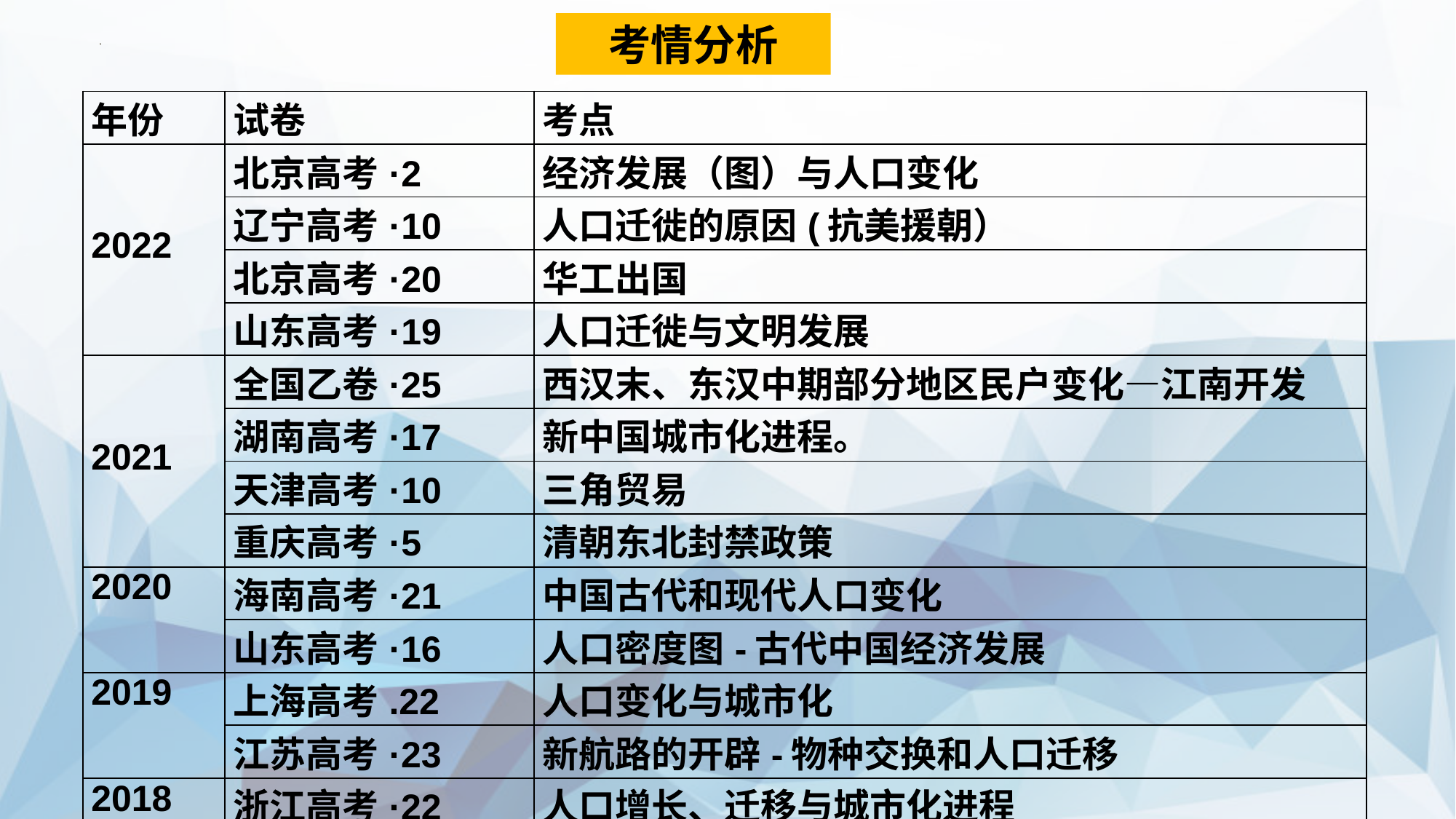

考情分析
| 年份 | 试卷 | 考点 |
| --- | --- | --- |
| 2022 | 北京高考·2 | 经济发展（图）与人口变化 |
|  | 辽宁高考·10 | 人口迁徙的原因(抗美援朝） |
|  | 北京高考·20 | 华工出国 |
|  | 山东高考·19 | 人口迁徙与文明发展 |
| 2021 | 全国乙卷·25 | 西汉末、东汉中期部分地区民户变化—江南开发 |
|  | 湖南高考·17 | 新中国城市化进程。 |
|  | 天津高考·10 | 三角贸易 |
|  | 重庆高考·5 | 清朝东北封禁政策 |
| 2020 | 海南高考·21 | 中国古代和现代人口变化 |
|  | 山东高考·16 | 人口密度图-古代中国经济发展 |
| 2019 | 上海高考.22 | 人口变化与城市化 |
|  | 江苏高考·23 | 新航路的开辟-物种交换和人口迁移 |
| 2018 | 浙江高考·22 | 人口增长、迁移与城市化进程 |
|  | 海南高考·13 | 人口迁移与城市化进程 |